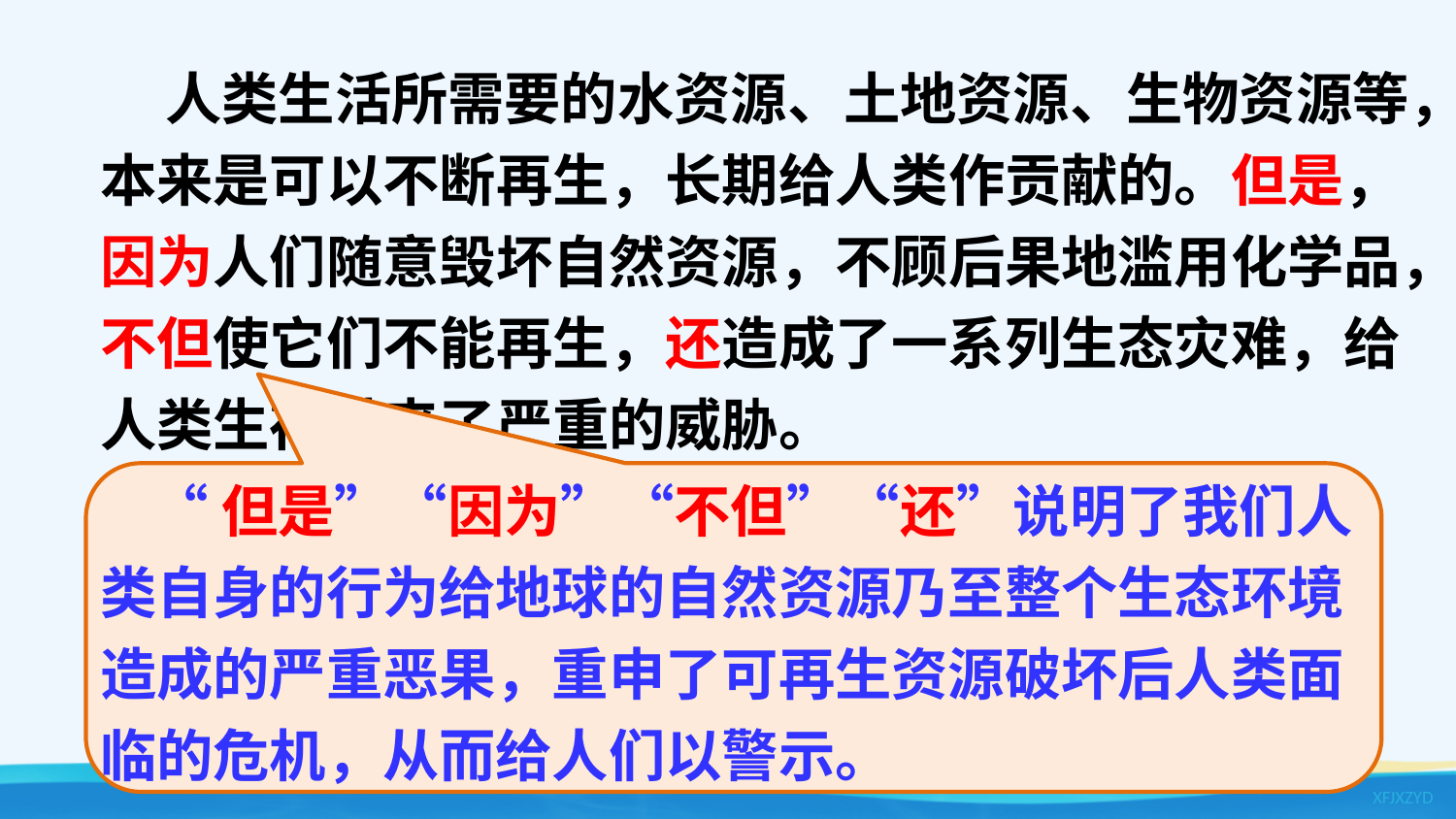

人类生活所需要的水资源、土地资源、生物资源等，本来是可以不断再生，长期给人类作贡献的。但是，因为人们随意毁坏自然资源，不顾后果地滥用化学品，不但使它们不能再生，还造成了一系列生态灾难，给人类生存带来了严重的威胁。
    “但是”“因为”“不但”“还”说明了我们人类自身的行为给地球的自然资源乃至整个生态环境造成的严重恶果，重申了可再生资源破坏后人类面临的危机，从而给人们以警示。